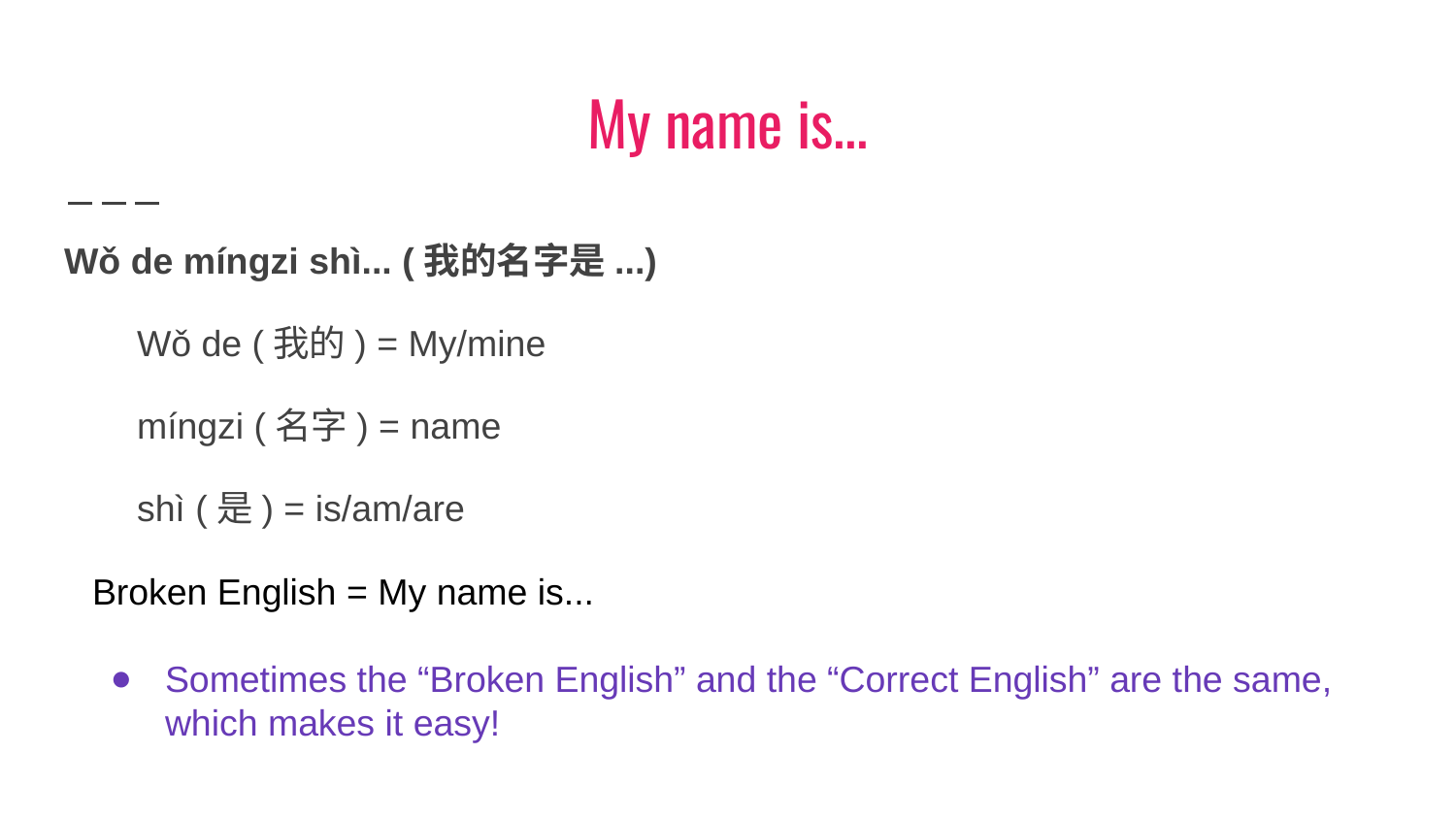

# My name is...
Wǒ de míngzi shì... (我的名字是...)
Wǒ de (我的) = My/mine
míngzi (名字) = name
shì (是) = is/am/are

Broken English = My name is...

Sometimes the “Broken English” and the “Correct English” are the same, which makes it easy!